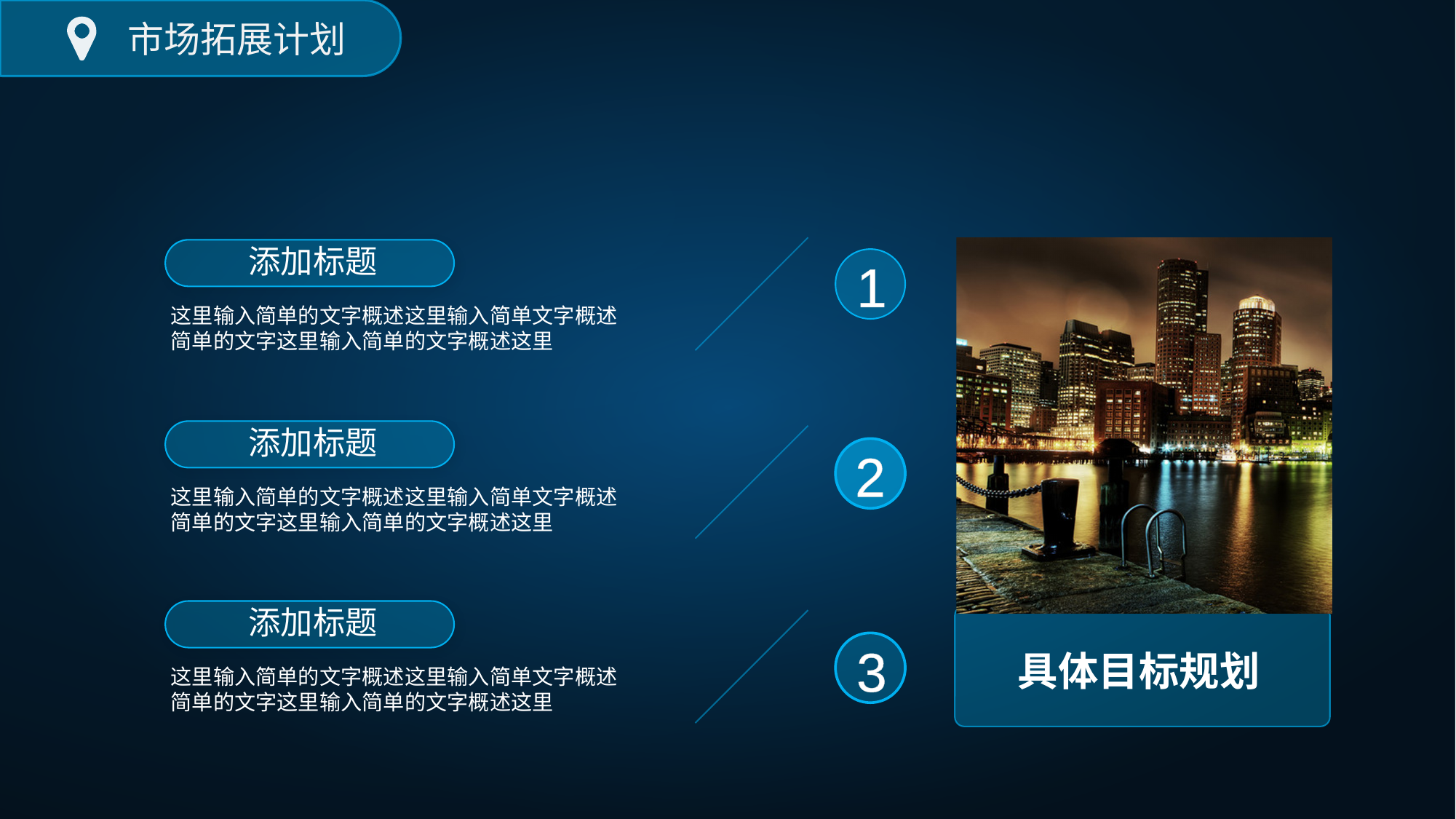

市场拓展计划
添加标题

1

这里输入简单的文字概述这里输入简单文字概述简单的文字这里输入简单的文字概述这里
添加标题

2

这里输入简单的文字概述这里输入简单文字概述简单的文字这里输入简单的文字概述这里
添加标题

具体目标规划
3

这里输入简单的文字概述这里输入简单文字概述简单的文字这里输入简单的文字概述这里